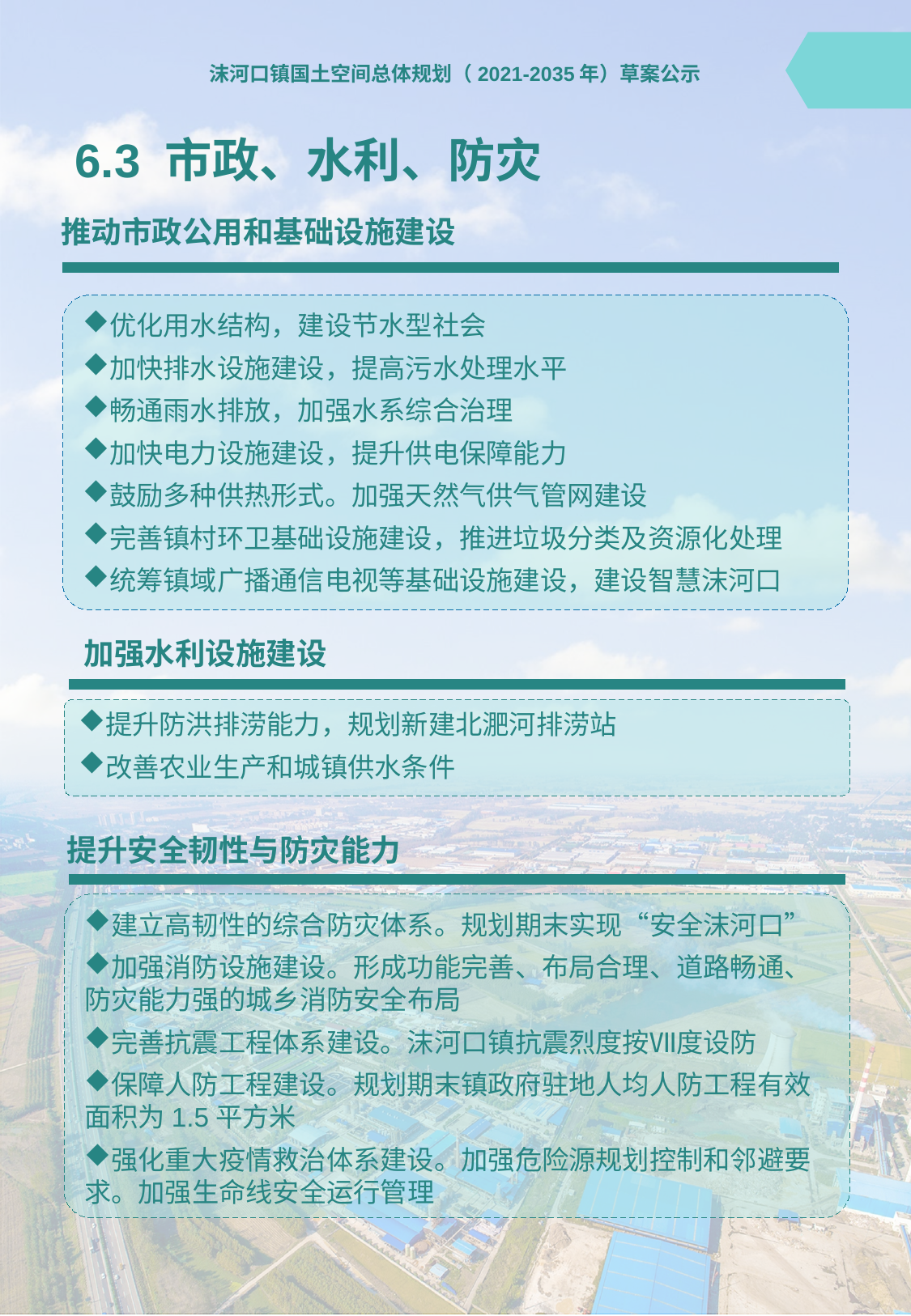

24
沫河口镇国土空间总体规划（2021-2035年）草案公示
# 6.3 市政、水利、防灾
推动市政公用和基础设施建设
优化用水结构，建设节水型社会
加快排水设施建设，提高污水处理水平
畅通雨水排放，加强水系综合治理
加快电力设施建设，提升供电保障能力
鼓励多种供热形式。加强天然气供气管网建设
完善镇村环卫基础设施建设，推进垃圾分类及资源化处理
统筹镇域广播通信电视等基础设施建设，建设智慧沫河口
加强水利设施建设
提升防洪排涝能力，规划新建北淝河排涝站
改善农业生产和城镇供水条件
提升安全韧性与防灾能力
建立高韧性的综合防灾体系。规划期末实现“安全沫河口”
加强消防设施建设。形成功能完善、布局合理、道路畅通、防灾能力强的城乡消防安全布局
完善抗震工程体系建设。沫河口镇抗震烈度按Ⅶ度设防
保障人防工程建设。规划期末镇政府驻地人均人防工程有效面积为1.5平方米
强化重大疫情救治体系建设。加强危险源规划控制和邻避要求。加强生命线安全运行管理